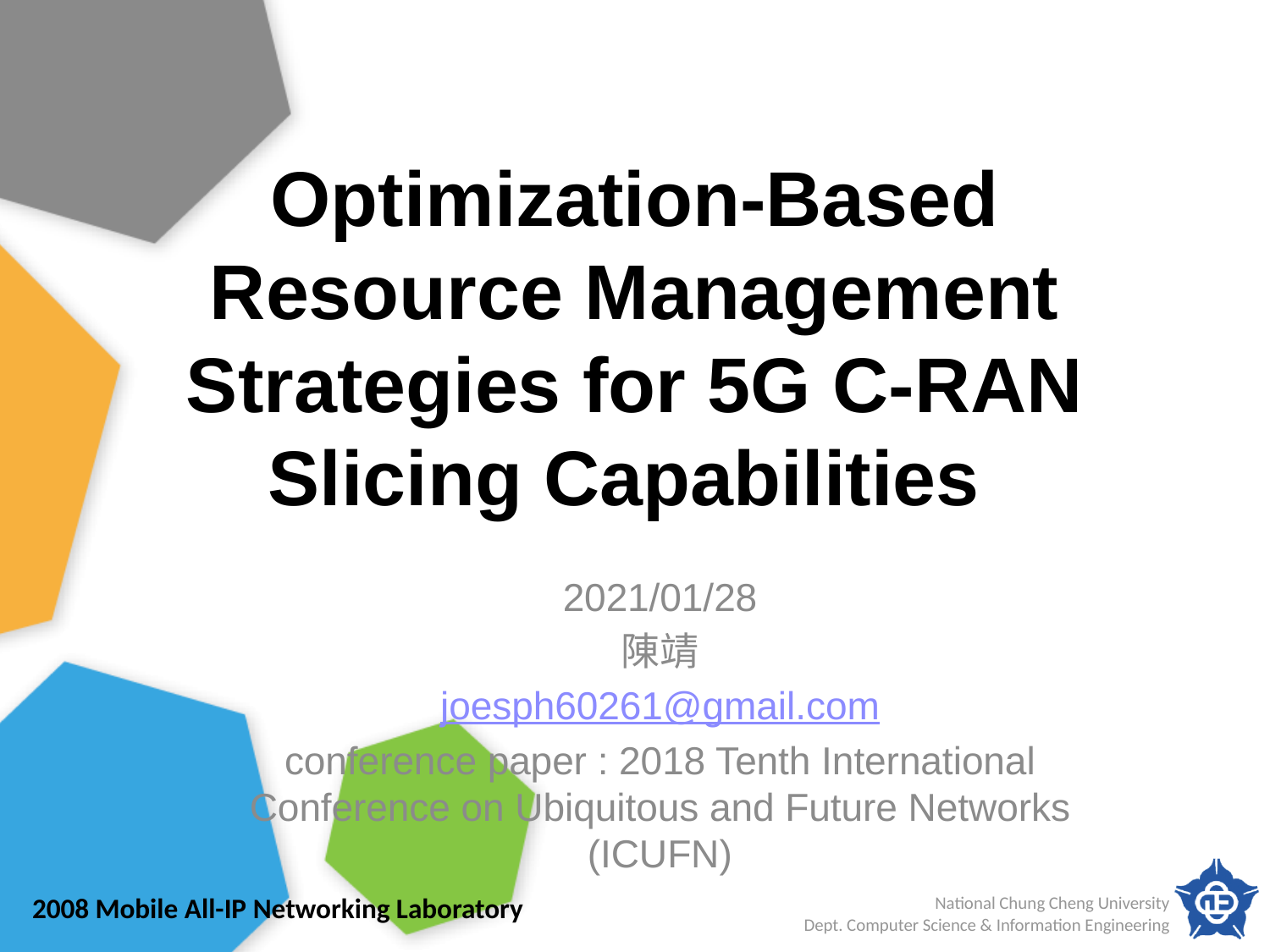

# Optimization-Based Resource Management Strategies for 5G C-RAN Slicing Capabilities
2021/01/28
陳靖
joesph60261@gmail.com
conference paper : 2018 Tenth International Conference on Ubiquitous and Future Networks (ICUFN)